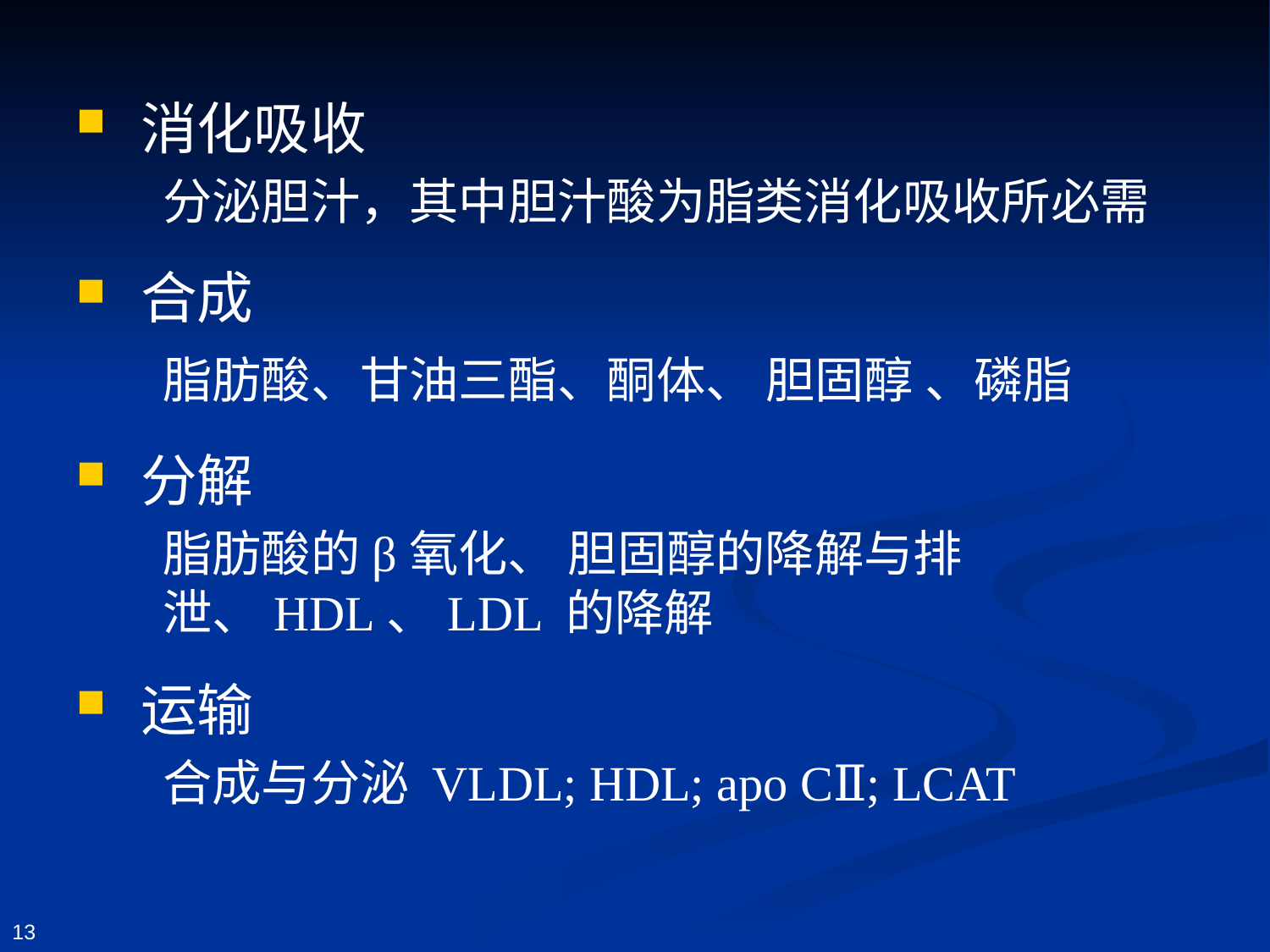

消化吸收
分泌胆汁，其中胆汁酸为脂类消化吸收所必需

 合成
脂肪酸、甘油三酯、酮体、 胆固醇 、磷脂

 分解
脂肪酸的β氧化、 胆固醇的降解与排泄、HDL、LDL 的降解

 运输
合成与分泌 VLDL; HDL; apo CⅡ; LCAT
13